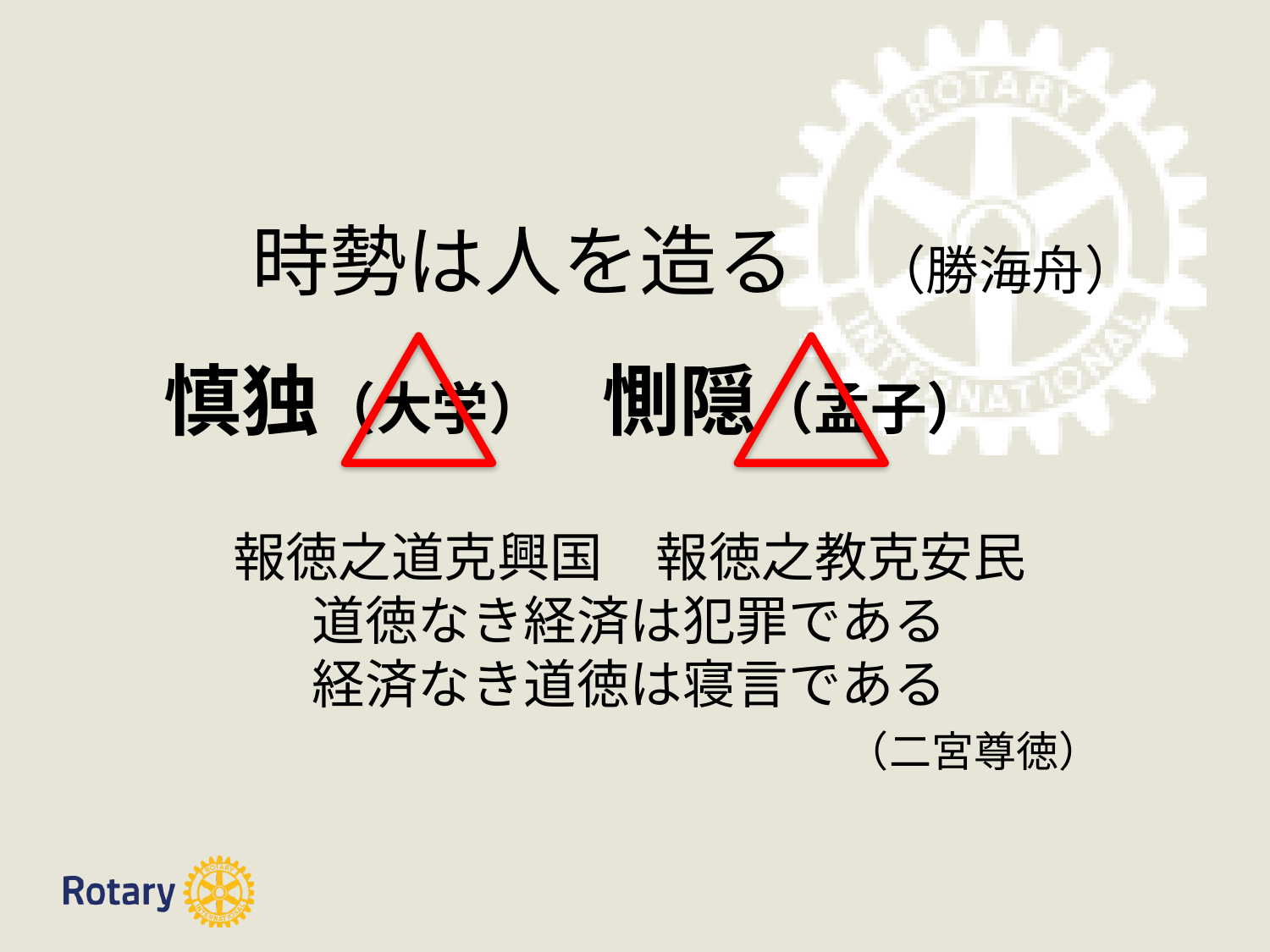

# 報徳之道克興国　報徳之教克安民 道徳なき経済は犯罪である 経済なき道徳は寝言である 　　　　　　　　　　　　　（二宮尊徳）
時勢は人を造る　（勝海舟）

　慎独（大学）　惻隠（孟子）